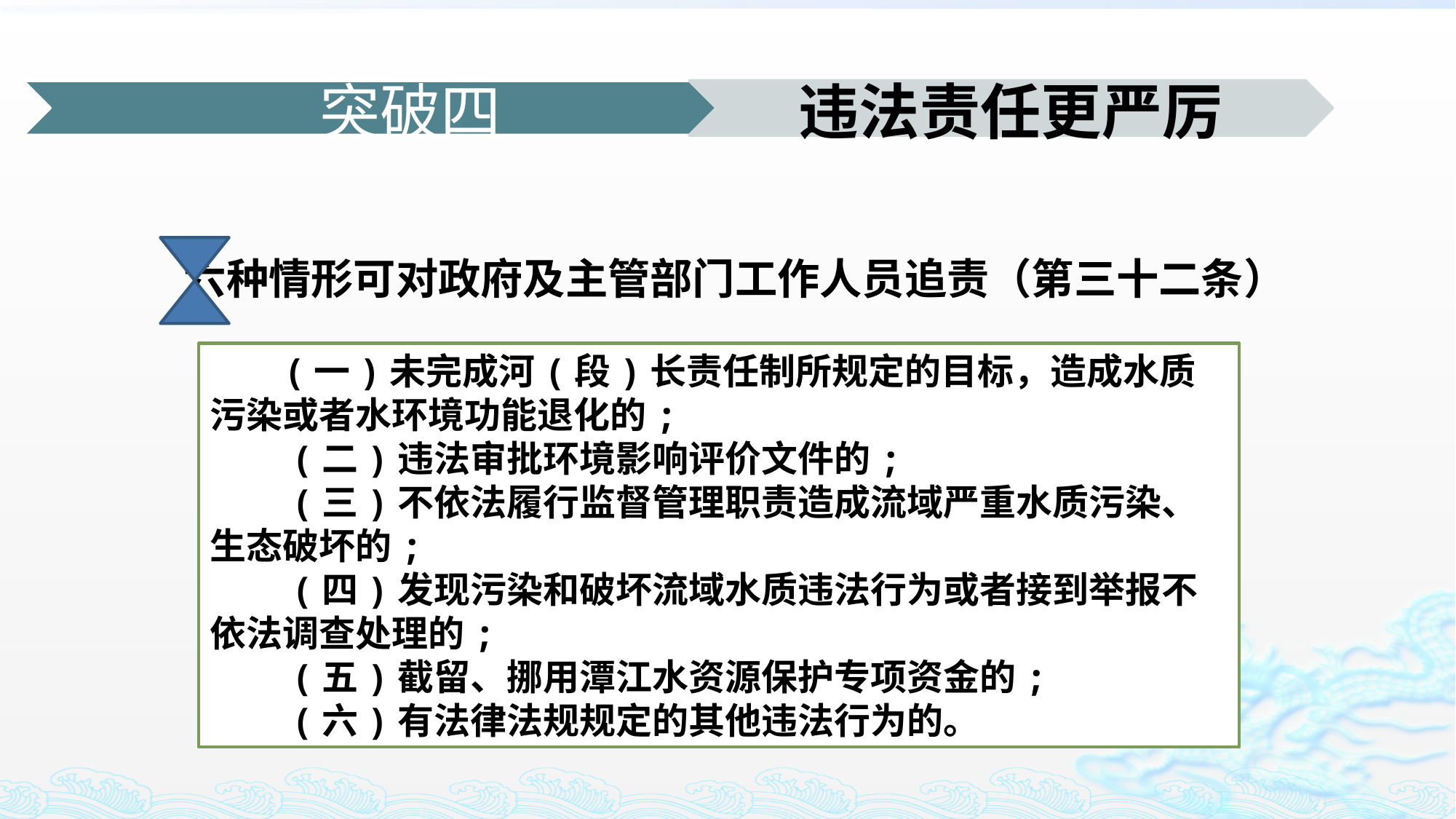

突破四
违法责任更严厉

           六种情形可对政府及主管部门工作人员追责（第三十二条）

         (一)未完成河(段)长责任制所规定的目标，造成水质污染或者水环境功能退化的;
　　(二)违法审批环境影响评价文件的;
　　(三)不依法履行监督管理职责造成流域严重水质污染、生态破坏的;
　　(四)发现污染和破坏流域水质违法行为或者接到举报不依法调查处理的;
　　(五)截留、挪用潭江水资源保护专项资金的;
　　(六)有法律法规规定的其他违法行为的。